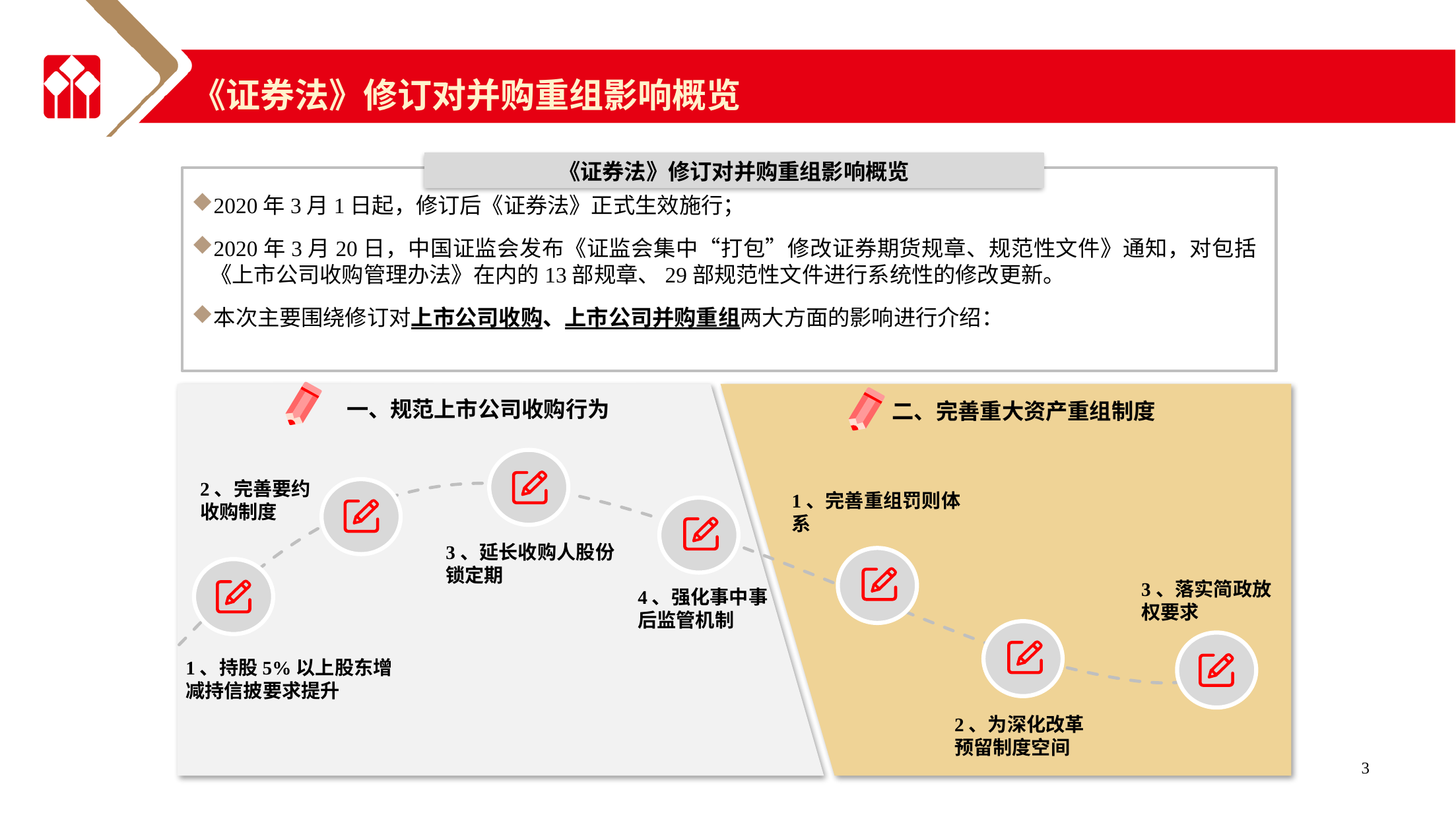

《证券法》修订对并购重组影响概览
《证券法》修订对并购重组影响概览

2020年3月1日起，修订后《证券法》正式生效施行；
2020年3月20日，中国证监会发布《证监会集中“打包”修改证券期货规章、规范性文件》通知，对包括《上市公司收购管理办法》在内的13部规章、29部规范性文件进行系统性的修改更新。
本次主要围绕修订对上市公司收购、上市公司并购重组两大方面的影响进行介绍：

一、规范上市公司收购行为
二、完善重大资产重组制度

2、完善要约收购制度

1、完善重组罚则体系

3、延长收购人股份锁定期

4、强化事中事后监管机制

3、落实简政放权要求

1、持股5%以上股东增减持信披要求提升
2、为深化改革预留制度空间
3